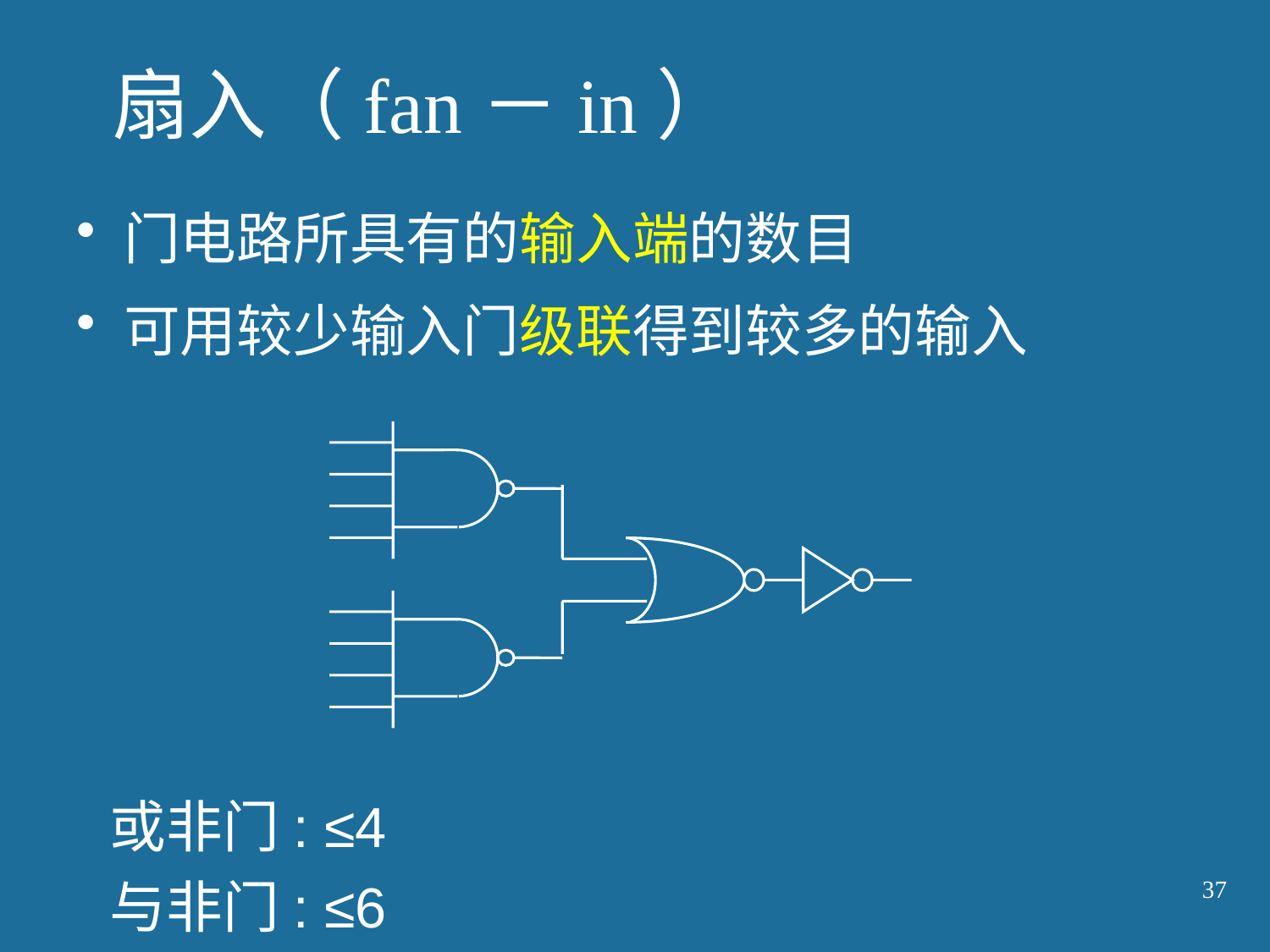

# 扇入（fan－in）
门电路所具有的输入端的数目
可用较少输入门级联得到较多的输入

或非门: ≤4
与非门: ≤6
37